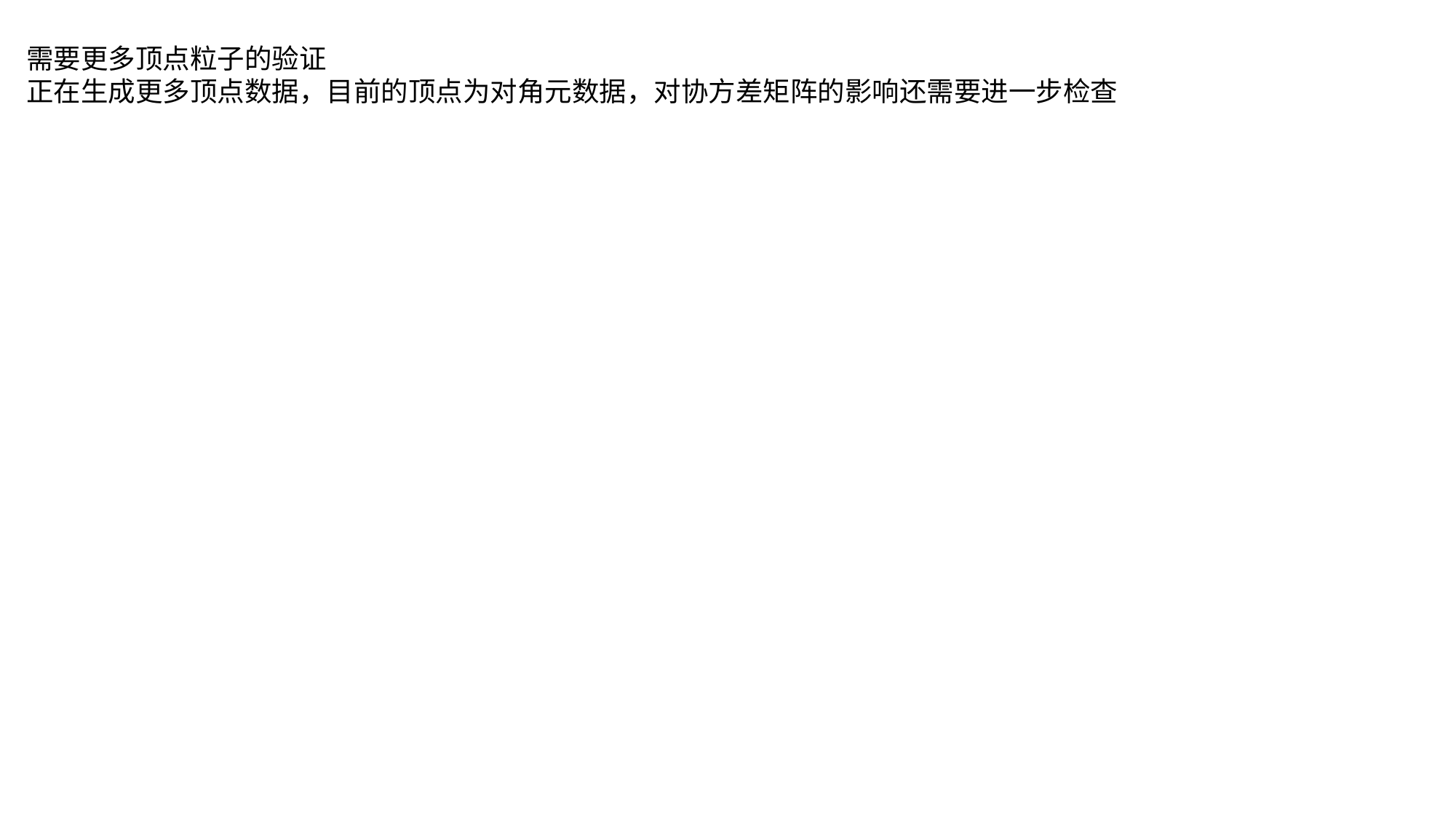

需要更多顶点粒子的验证
正在生成更多顶点数据，目前的顶点为对角元数据，对协方差矩阵的影响还需要进一步检查